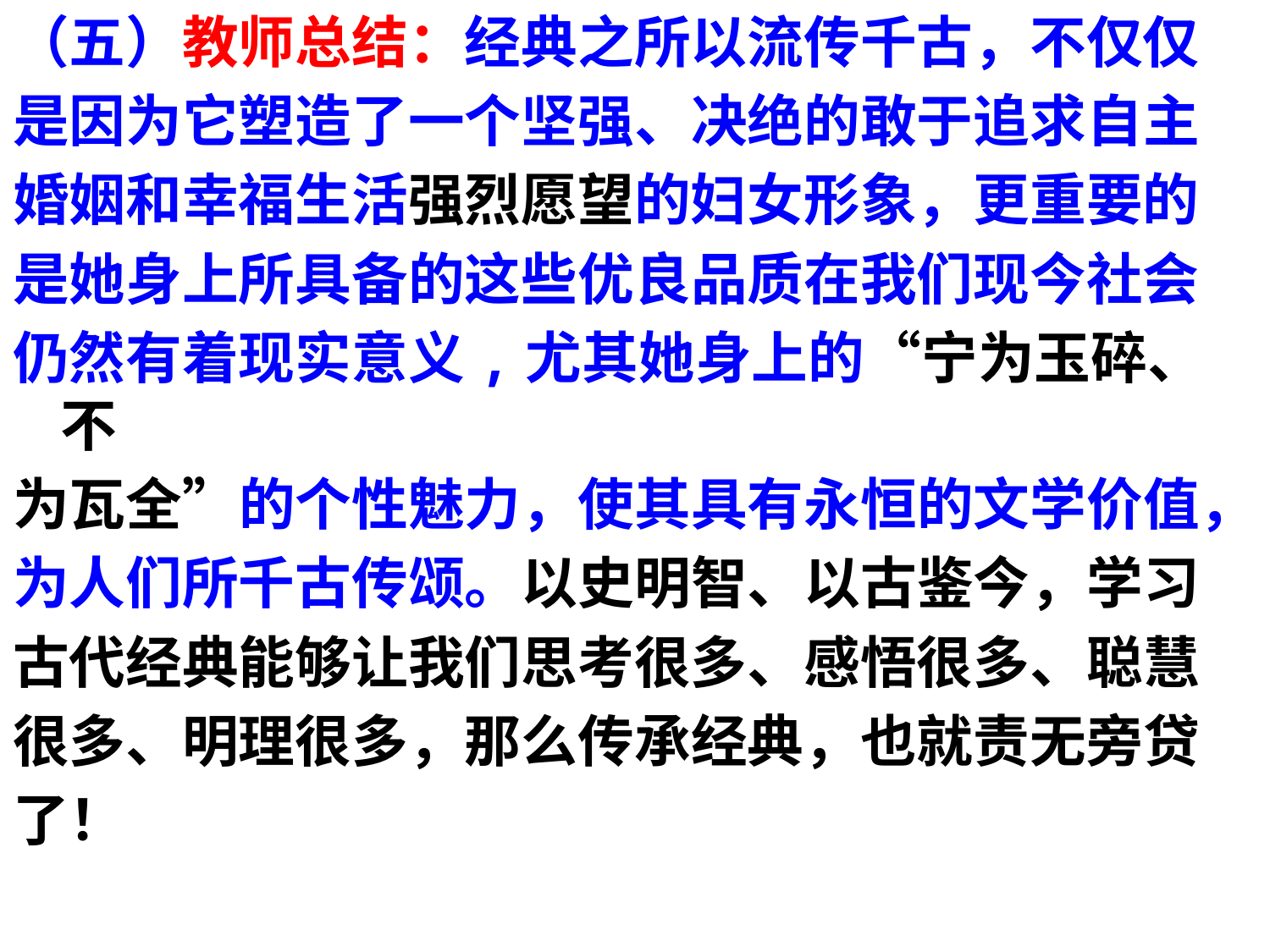

（五）教师总结：经典之所以流传千古，不仅仅
是因为它塑造了一个坚强、决绝的敢于追求自主
婚姻和幸福生活强烈愿望的妇女形象，更重要的
是她身上所具备的这些优良品质在我们现今社会
仍然有着现实意义,尤其她身上的“宁为玉碎、不
为瓦全”的个性魅力，使其具有永恒的文学价值，
为人们所千古传颂。以史明智、以古鉴今，学习
古代经典能够让我们思考很多、感悟很多、聪慧
很多、明理很多，那么传承经典，也就责无旁贷
了！